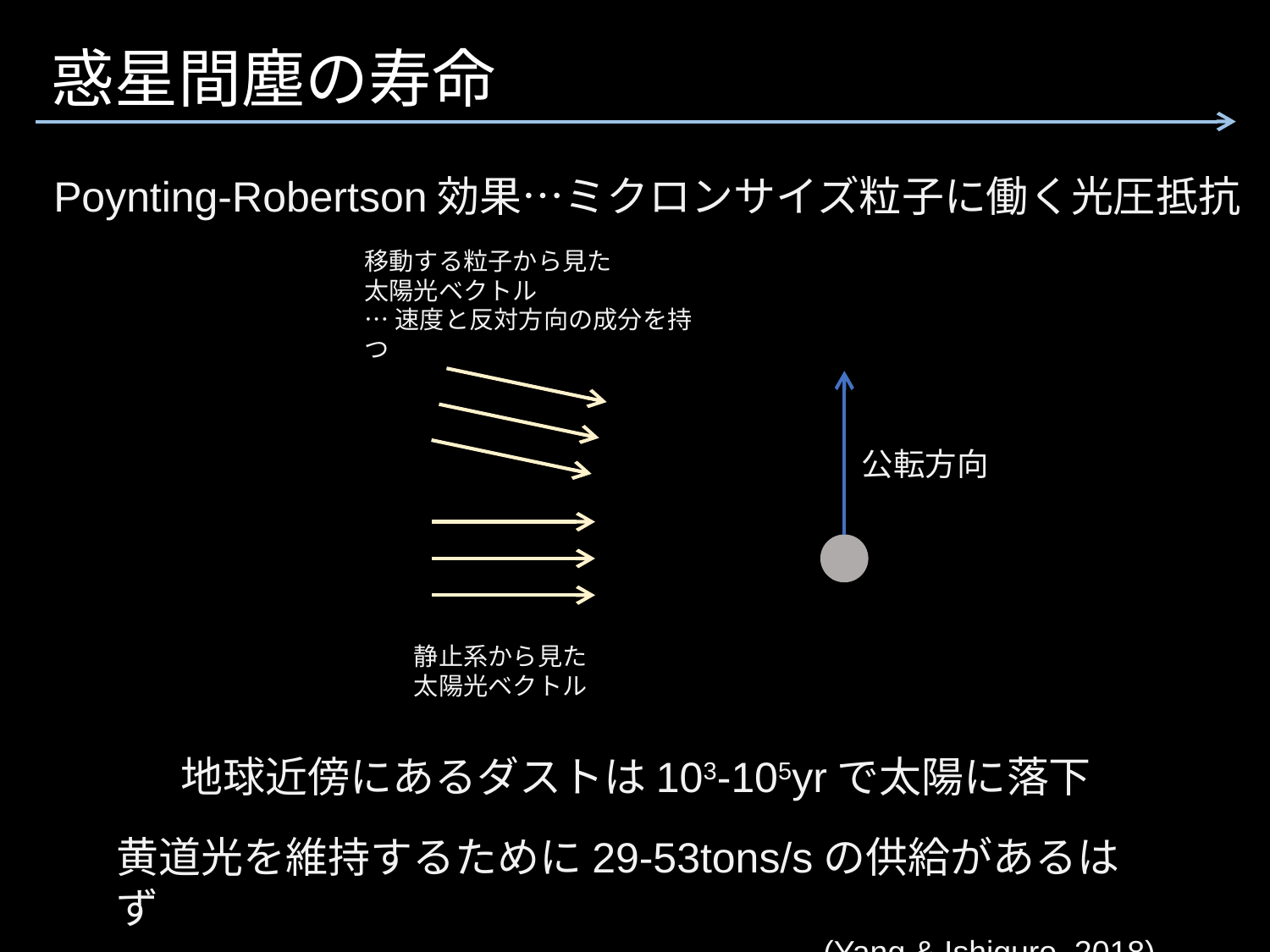

惑星間塵の寿命
Poynting-Robertson効果…ミクロンサイズ粒子に働く光圧抵抗
移動する粒子から見た
太陽光ベクトル
…速度と反対方向の成分を持つ

静止系から見た太陽光ベクトル
公転方向
地球近傍にあるダストは103-105yrで太陽に落下
黄道光を維持するために29-53tons/sの供給があるはず
(Yang & Ishiguro, 2018)